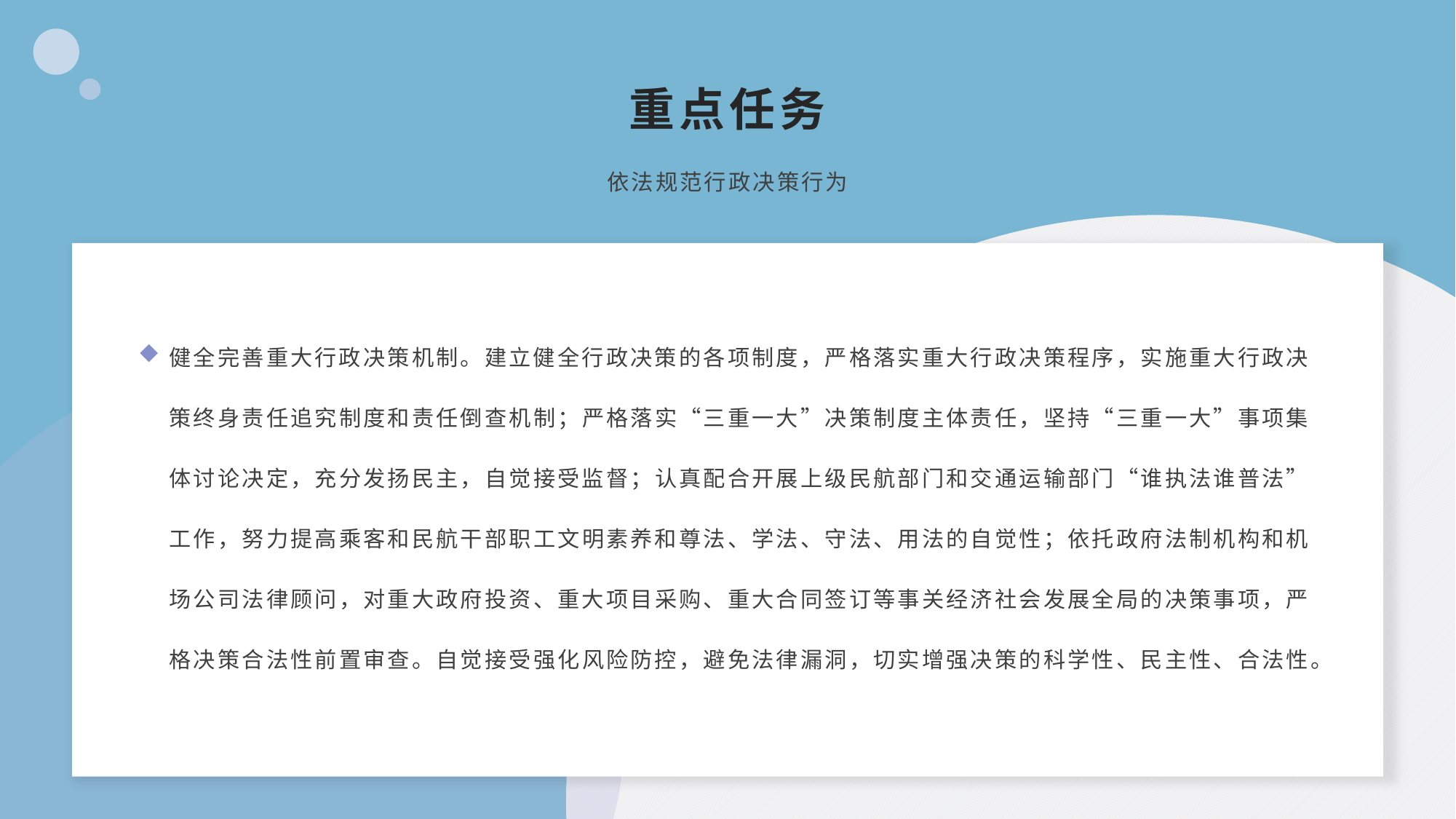

重点任务

依法规范行政决策行为

健全完善重大行政决策机制。建立健全行政决策的各项制度，严格落实重大行政决策程序，实施重大行政决策终身责任追究制度和责任倒查机制；严格落实“三重一大”决策制度主体责任，坚持“三重一大”事项集体讨论决定，充分发扬民主，自觉接受监督；认真配合开展上级民航部门和交通运输部门“谁执法谁普法”工作，努力提高乘客和民航干部职工文明素养和尊法、学法、守法、用法的自觉性；依托政府法制机构和机场公司法律顾问，对重大政府投资、重大项目采购、重大合同签订等事关经济社会发展全局的决策事项，严格决策合法性前置审查。自觉接受强化风险防控，避免法律漏洞，切实增强决策的科学性、民主性、合法性。